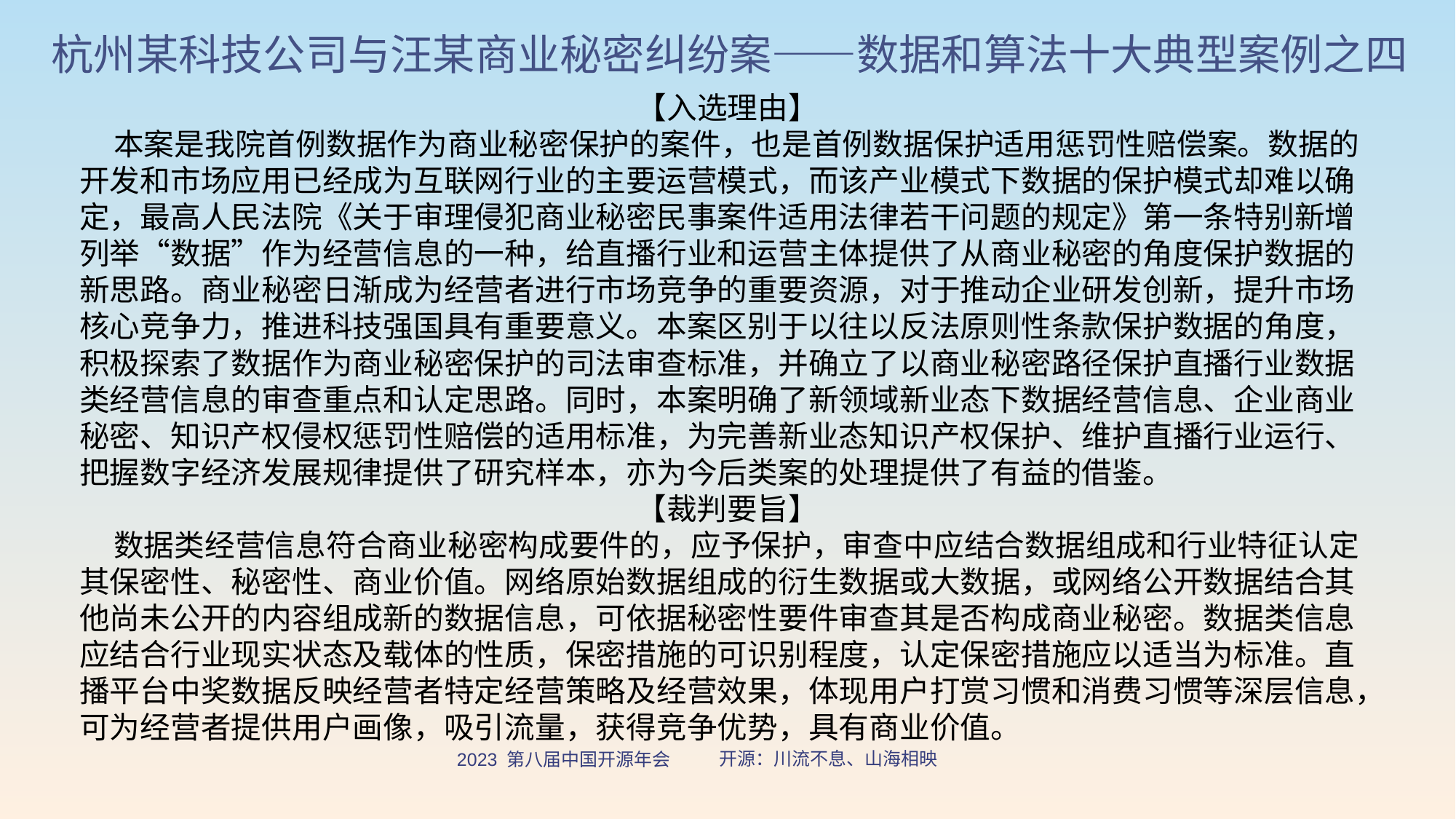

# 杭州某科技公司与汪某商业秘密纠纷案——数据和算法十大典型案例之四
【入选理由】
    本案是我院首例数据作为商业秘密保护的案件，也是首例数据保护适用惩罚性赔偿案。数据的开发和市场应用已经成为互联网行业的主要运营模式，而该产业模式下数据的保护模式却难以确定，最高人民法院《关于审理侵犯商业秘密民事案件适用法律若干问题的规定》第一条特别新增列举“数据”作为经营信息的一种，给直播行业和运营主体提供了从商业秘密的角度保护数据的新思路。商业秘密日渐成为经营者进行市场竞争的重要资源，对于推动企业研发创新，提升市场核心竞争力，推进科技强国具有重要意义。本案区别于以往以反法原则性条款保护数据的角度，积极探索了数据作为商业秘密保护的司法审查标准，并确立了以商业秘密路径保护直播行业数据类经营信息的审查重点和认定思路。同时，本案明确了新领域新业态下数据经营信息、企业商业秘密、知识产权侵权惩罚性赔偿的适用标准，为完善新业态知识产权保护、维护直播行业运行、把握数字经济发展规律提供了研究样本，亦为今后类案的处理提供了有益的借鉴。
【裁判要旨】
    数据类经营信息符合商业秘密构成要件的，应予保护，审查中应结合数据组成和行业特征认定其保密性、秘密性、商业价值。网络原始数据组成的衍生数据或大数据，或网络公开数据结合其他尚未公开的内容组成新的数据信息，可依据秘密性要件审查其是否构成商业秘密。数据类信息应结合行业现实状态及载体的性质，保密措施的可识别程度，认定保密措施应以适当为标准。直播平台中奖数据反映经营者特定经营策略及经营效果，体现用户打赏习惯和消费习惯等深层信息，可为经营者提供用户画像，吸引流量，获得竞争优势，具有商业价值。